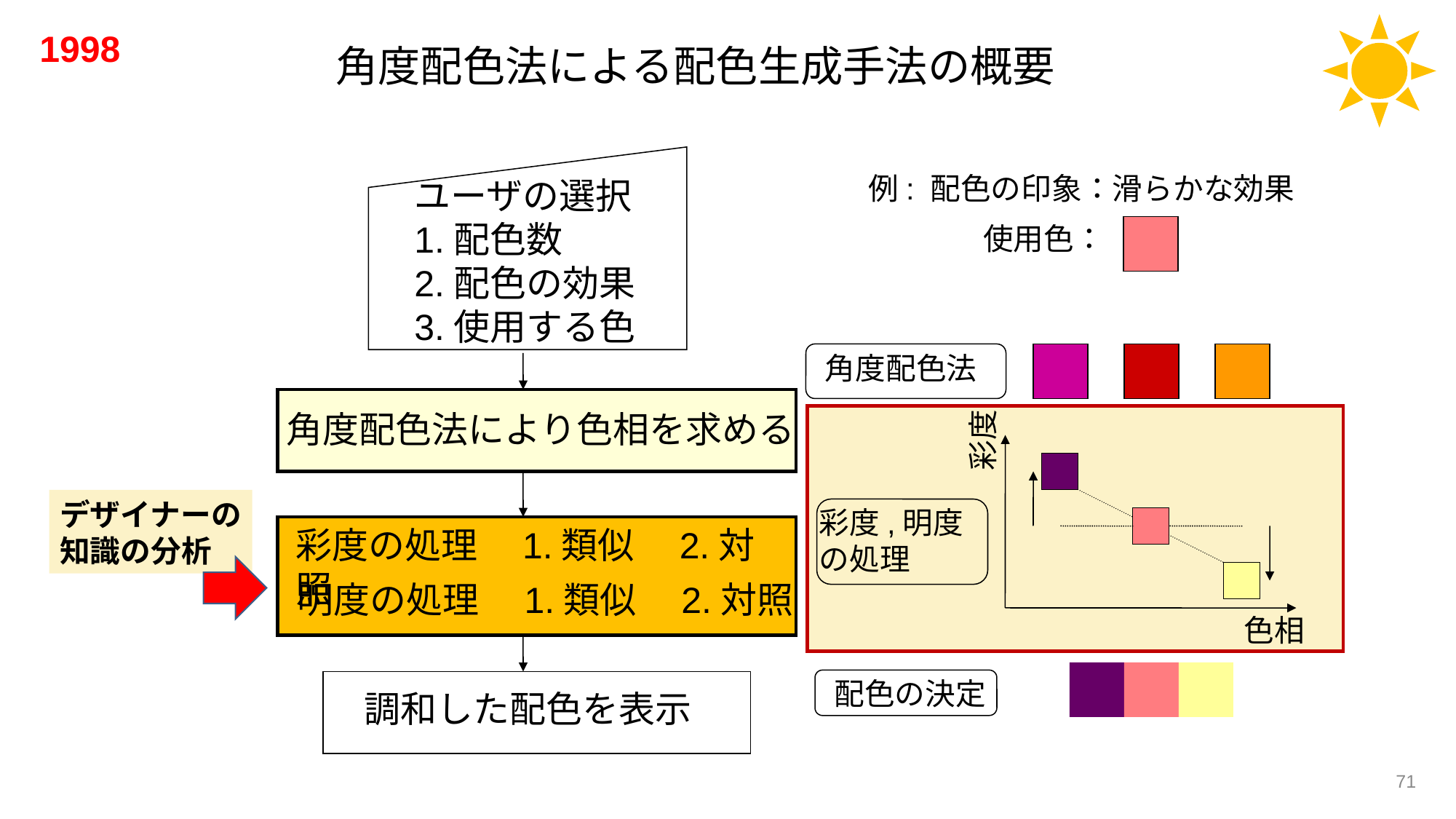

# 角度配色法による配色生成手法の概要

1998

例: 配色の印象：滑らかな効果
ユーザの選択
1.配色数
2.配色の効果
3.使用する色
使用色：

角度配色法

角度配色法により色相を求める

彩度

デザイナーの
知識の分析
彩度,明度
の処理

彩度の処理　1.類似　2.対照

明度の処理　1.類似　2.対照
色相

配色の決定

調和した配色を表示
71